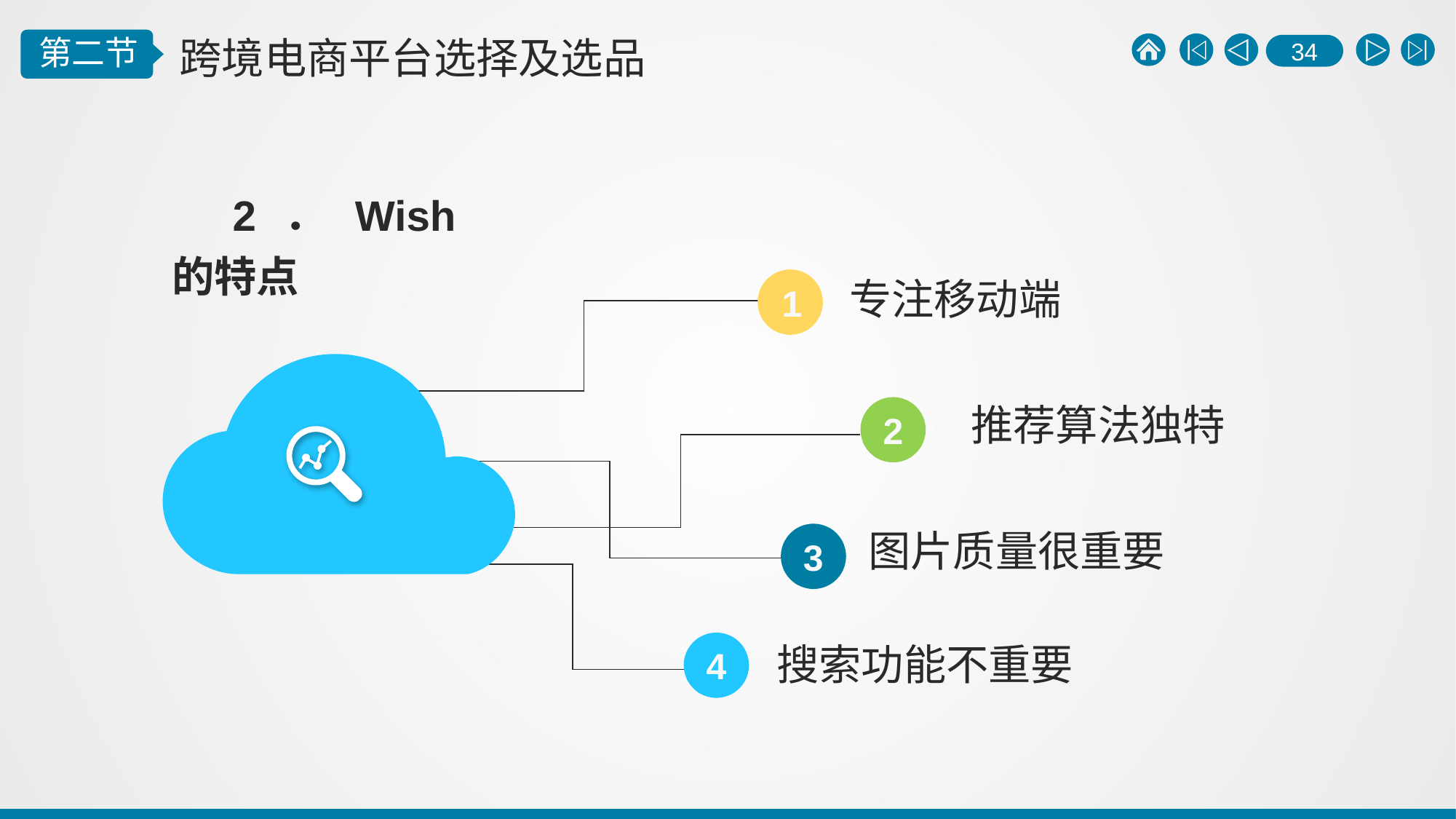

2．Wish的特点
专注移动端

1

推荐算法独特
2

图片质量很重要
3
搜索功能不重要
4